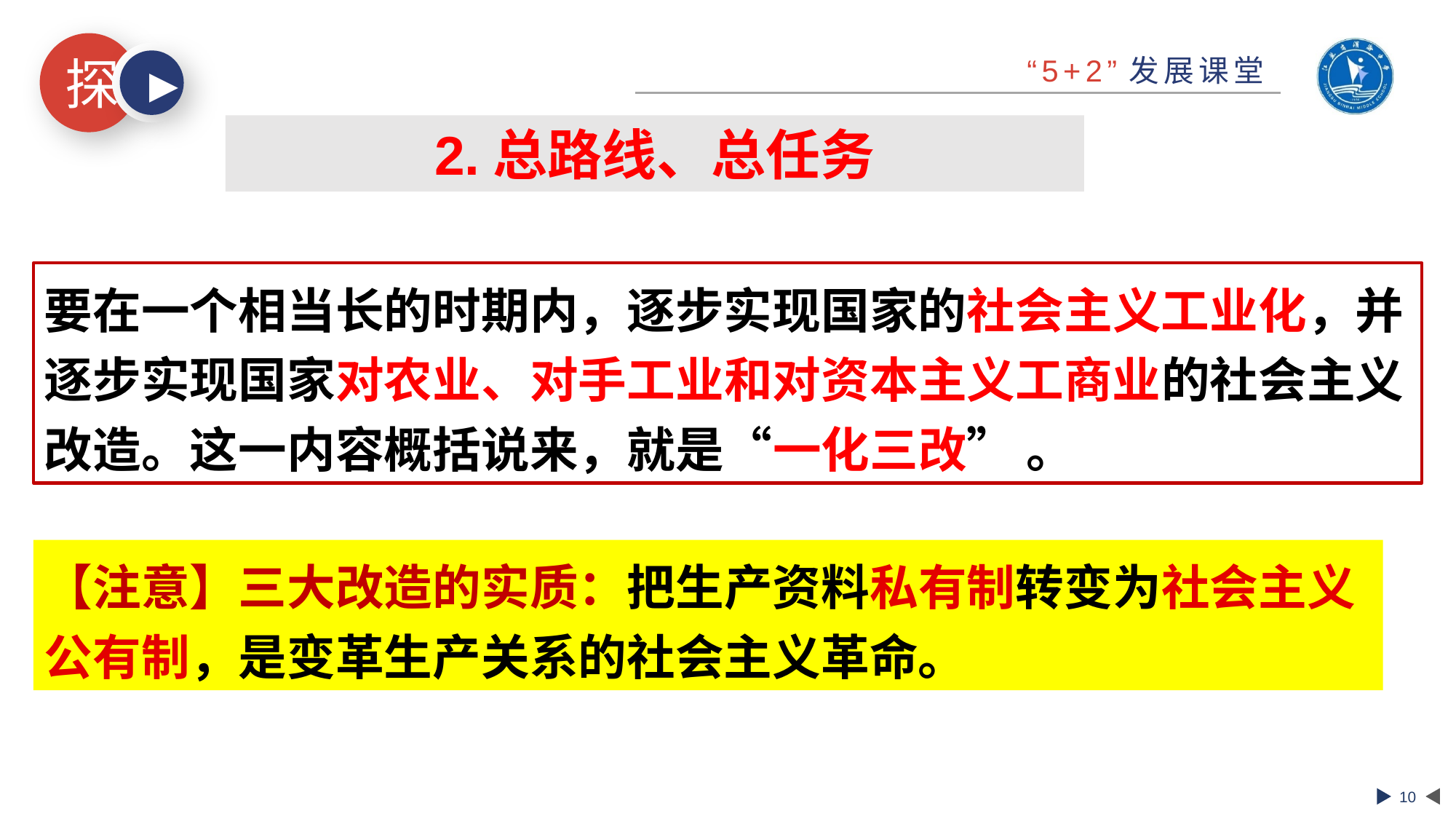

2.总路线、总任务
要在一个相当长的时期内，逐步实现国家的社会主义工业化，并逐步实现国家对农业、对手工业和对资本主义工商业的社会主义改造。这一内容概括说来，就是“一化三改” 。
【注意】三大改造的实质：把生产资料私有制转变为社会主义公有制，是变革生产关系的社会主义革命。